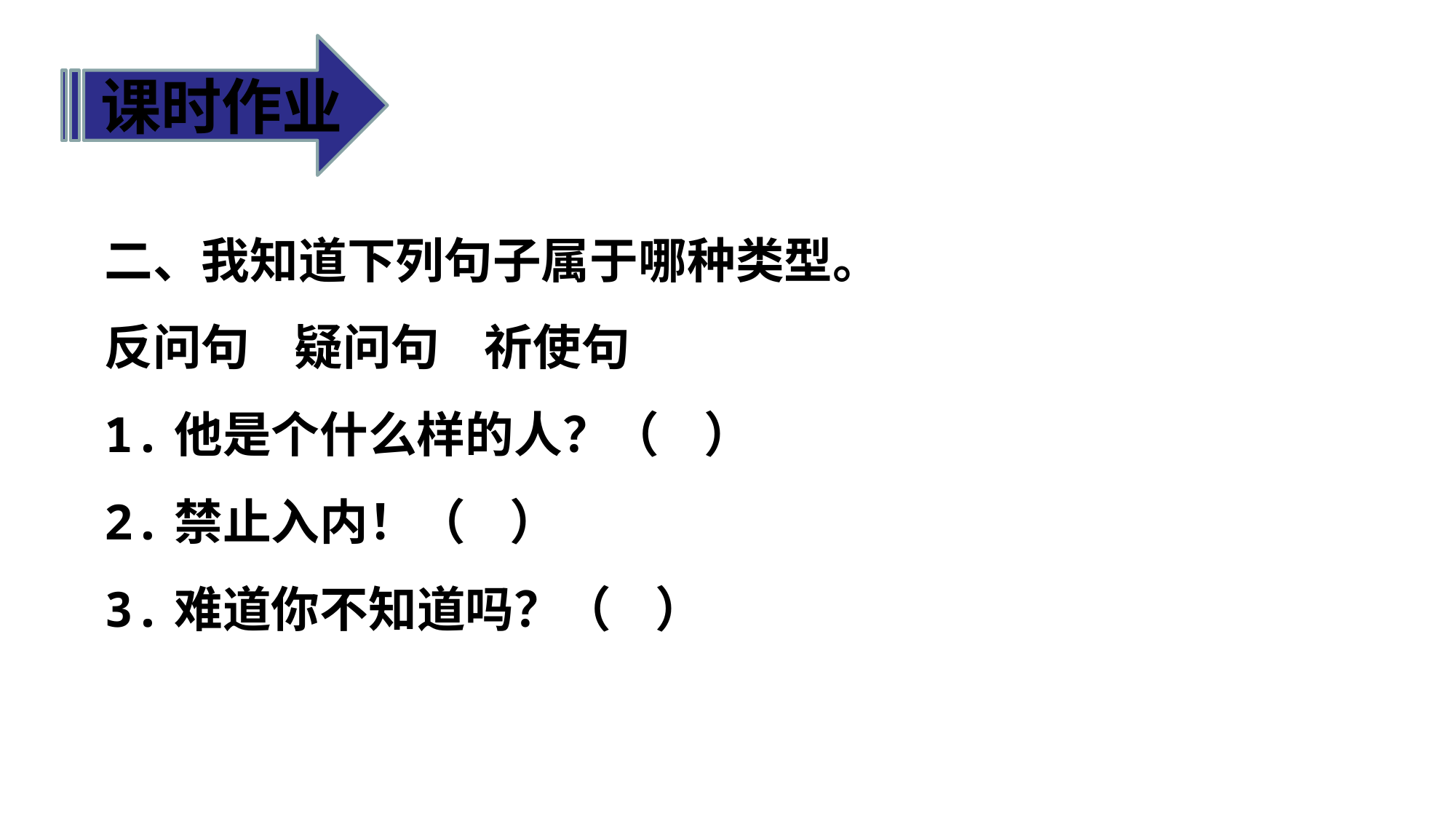

课时作业
二、我知道下列句子属于哪种类型。
反问句    疑问句    祈使句
1.他是个什么样的人？（    ）
2.禁止入内！（    ）
3.难道你不知道吗？（    ）